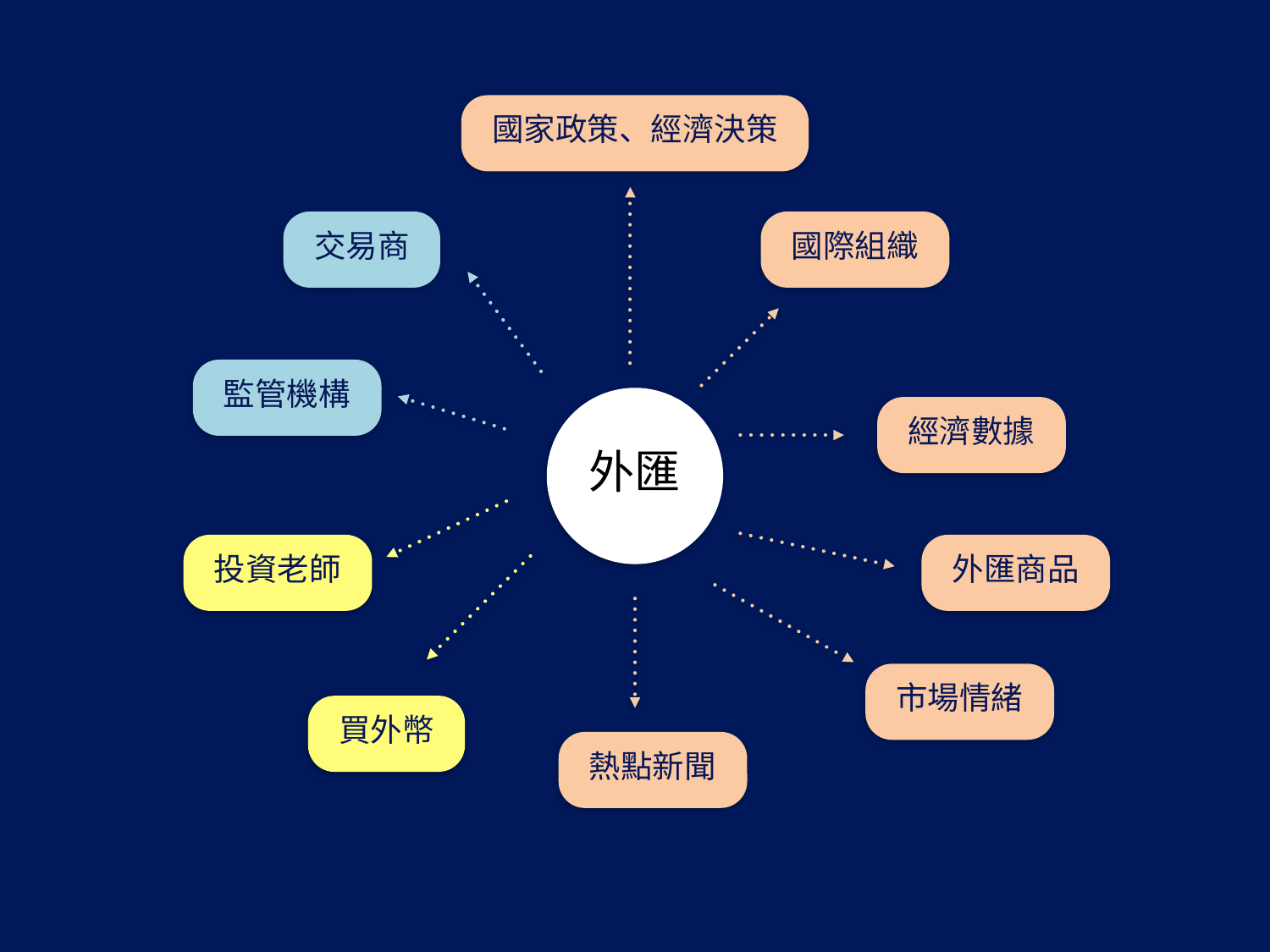

國家政策、經濟決策

國際組織

經濟數據

外匯商品

市場情緒

熱點新聞

交易商

監管機構

外匯

投資老師

買外幣